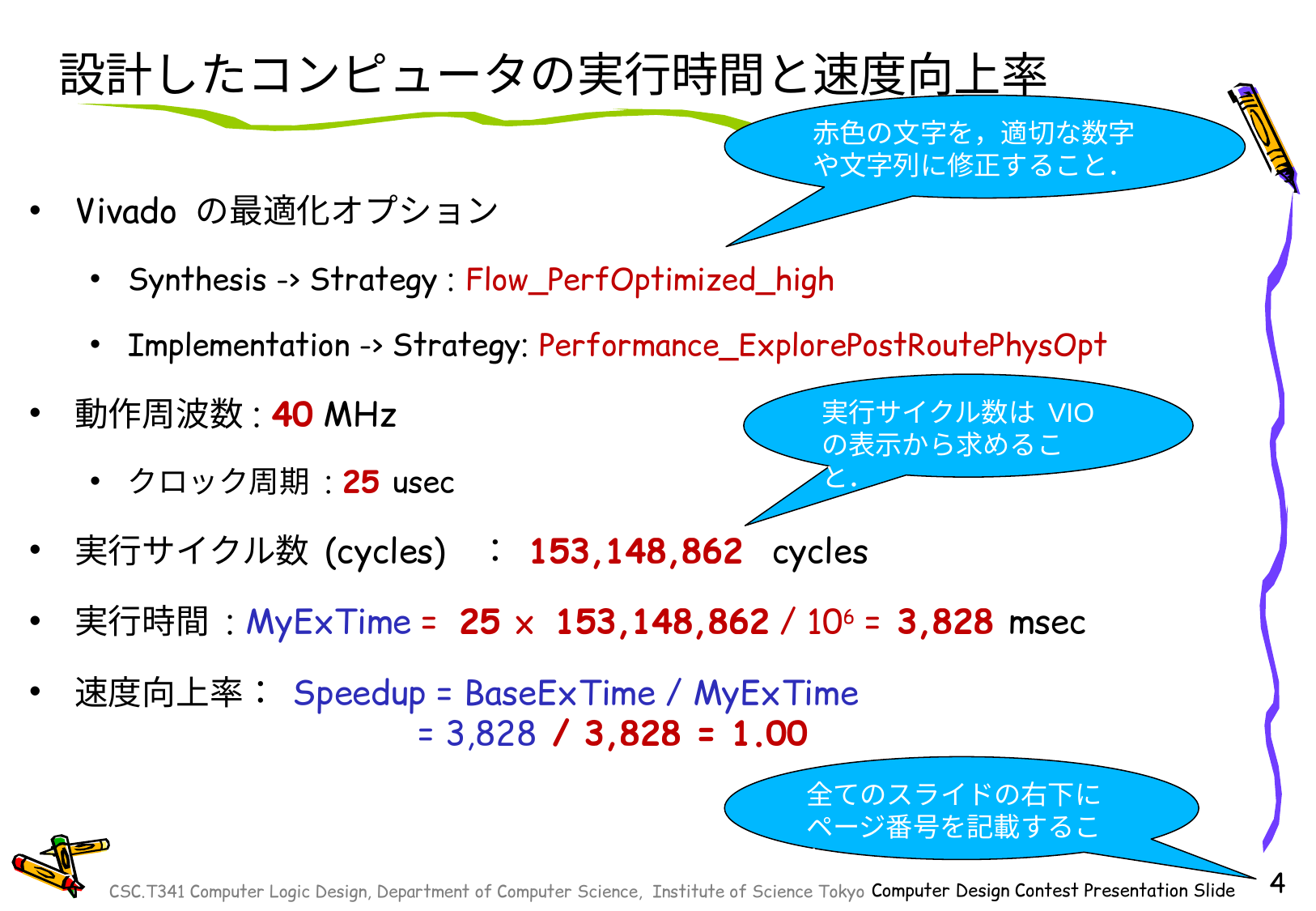

# 設計したコンピュータの実行時間と速度向上率
赤色の文字を，適切な数字や文字列に修正すること．
Vivado の最適化オプション
Synthesis -> Strategy : Flow_PerfOptimized_high
Implementation -> Strategy: Performance_ExplorePostRoutePhysOpt
動作周波数: 40 MHz
クロック周期 : 25 usec
実行サイクル数 (cycles)  ： 153,148,862  cycles
実行時間 : MyExTime =  25 x  153,148,862 / 106 = 3,828 msec
速度向上率： Speedup = BaseExTime / MyExTime
                                  = 3,828 / 3,828 = 1.00
実行サイクル数は VIO の表示から求めること．
全てのスライドの右下にページ番号を記載すること．
4